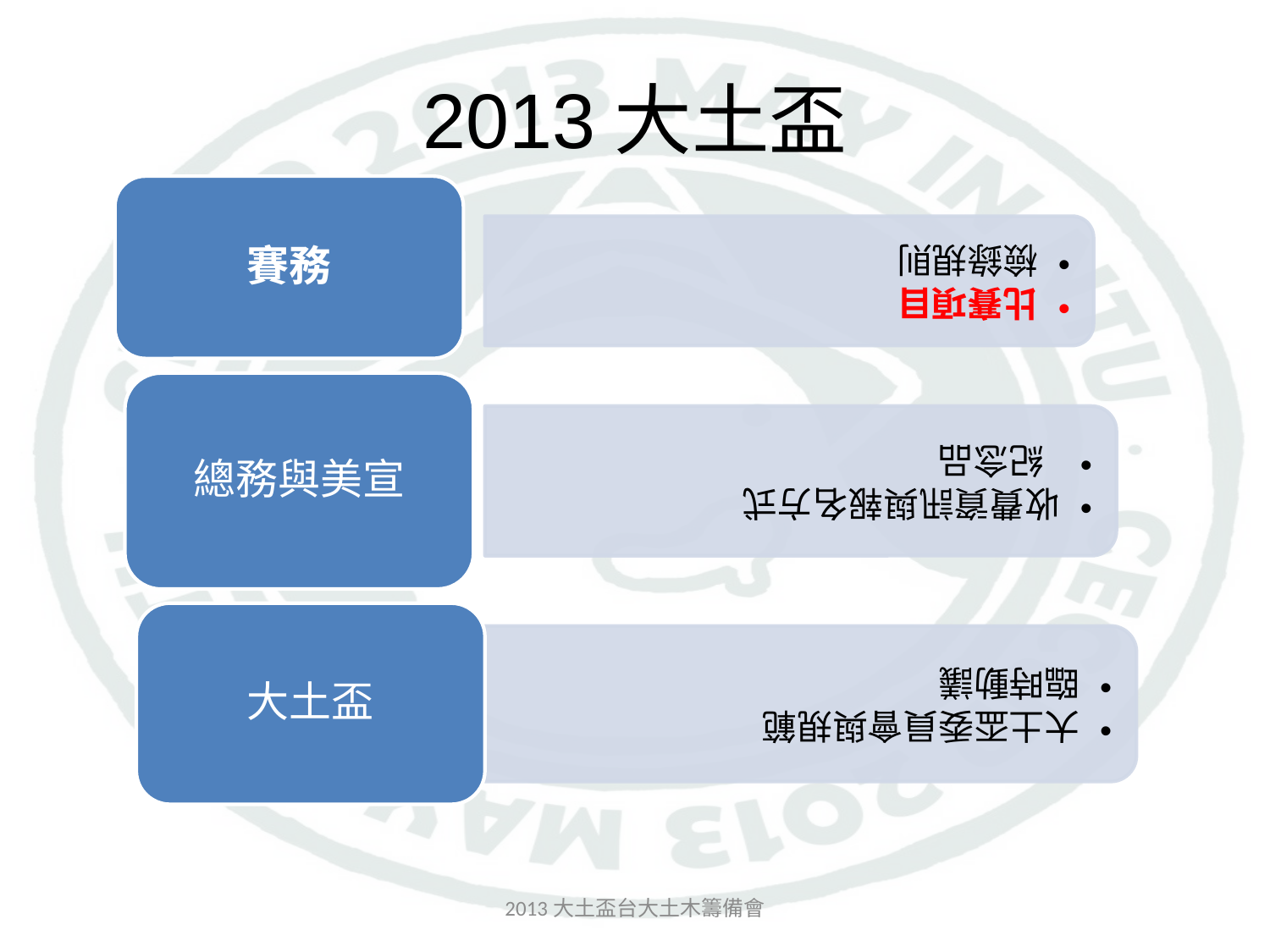

# 2013大土盃
比賽項目
檢錄規則
賽務
收費資訊與報名方式
 紀念品
總務與美宣
大土盃委員會與規範
臨時動議
大土盃
2013大土盃台大土木籌備會